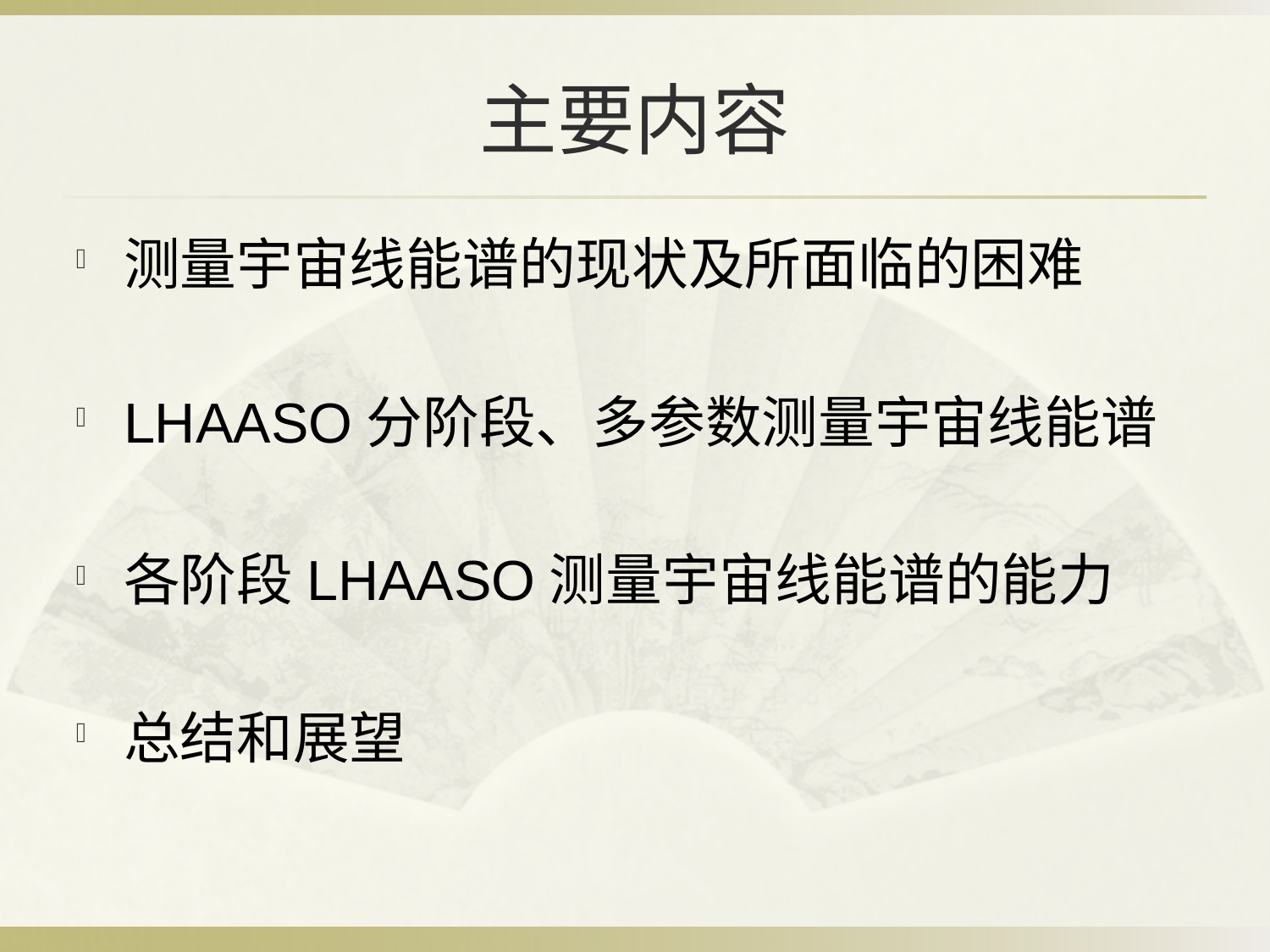

# 主要内容
测量宇宙线能谱的现状及所面临的困难

LHAASO分阶段、多参数测量宇宙线能谱

各阶段LHAASO测量宇宙线能谱的能力

总结和展望